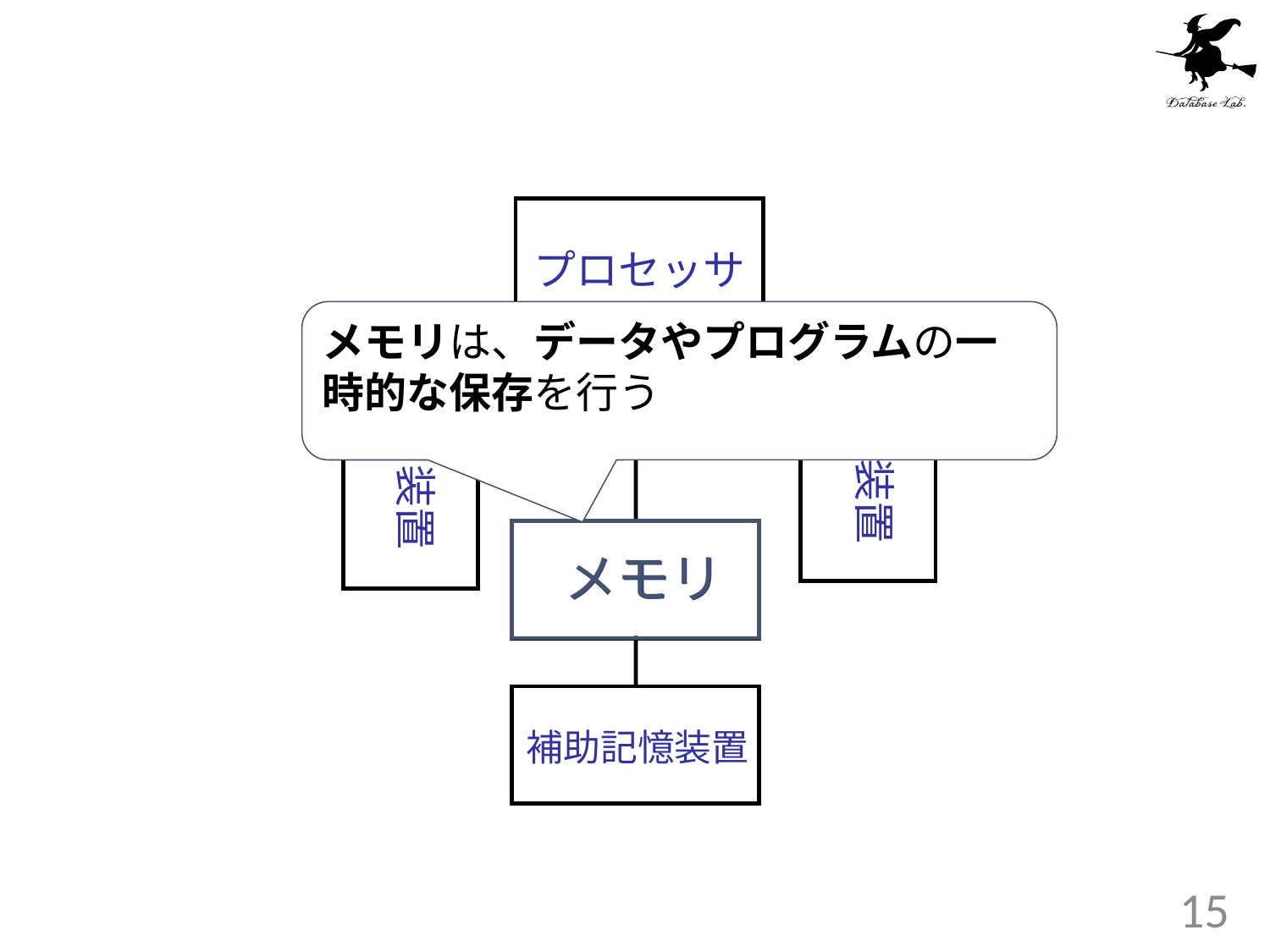

プロセッサ
メモリは、データやプログラムの一時的な保存を行う

出力装置
入力装置

メモリ

メモリ

補助記憶装置
15